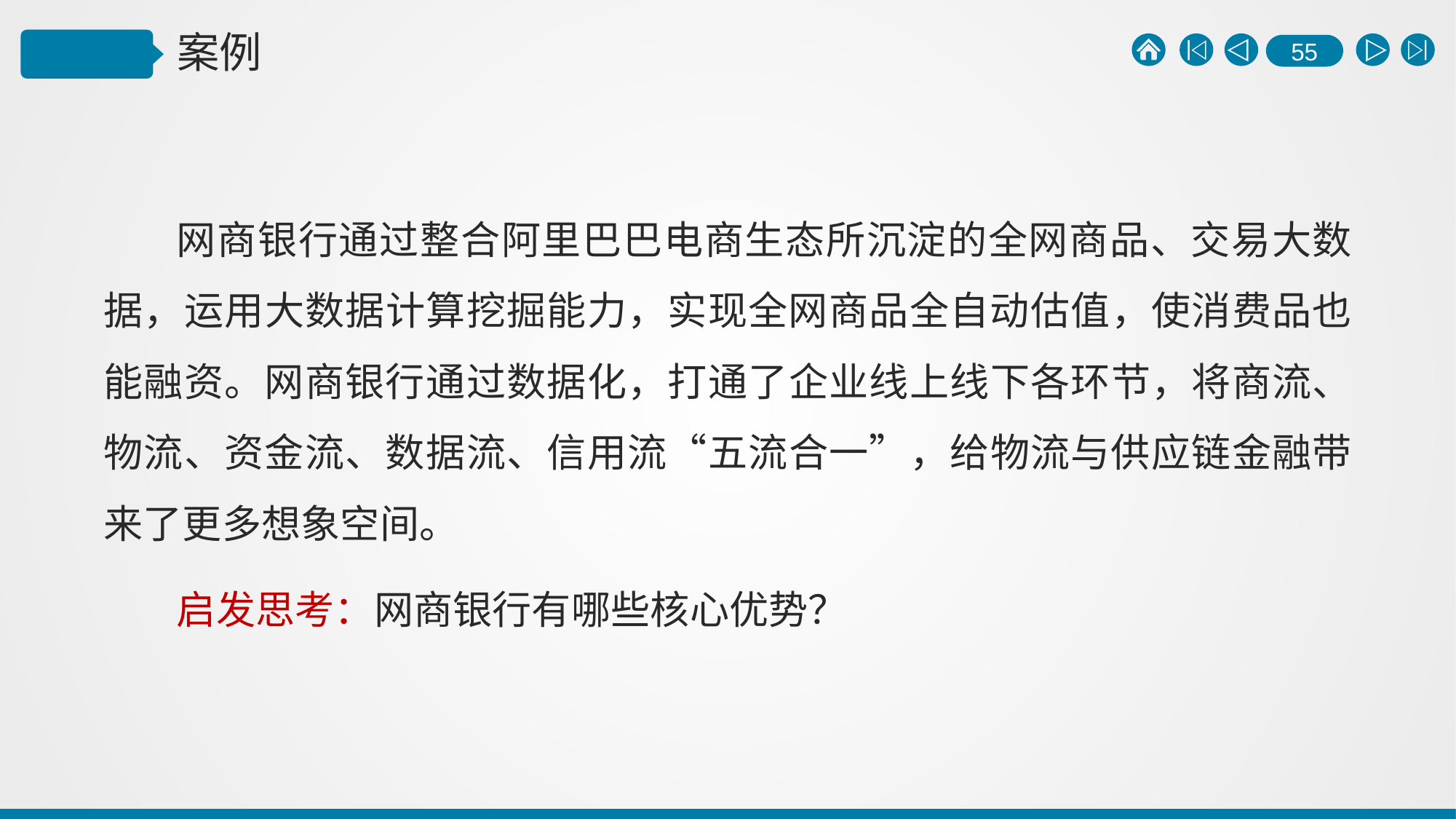

网商银行通过整合阿里巴巴电商生态所沉淀的全网商品、交易大数据，运用大数据计算挖掘能力，实现全网商品全自动估值，使消费品也能融资。网商银行通过数据化，打通了企业线上线下各环节，将商流、物流、资金流、数据流、信用流“五流合一”，给物流与供应链金融带来了更多想象空间。
启发思考：网商银行有哪些核心优势？